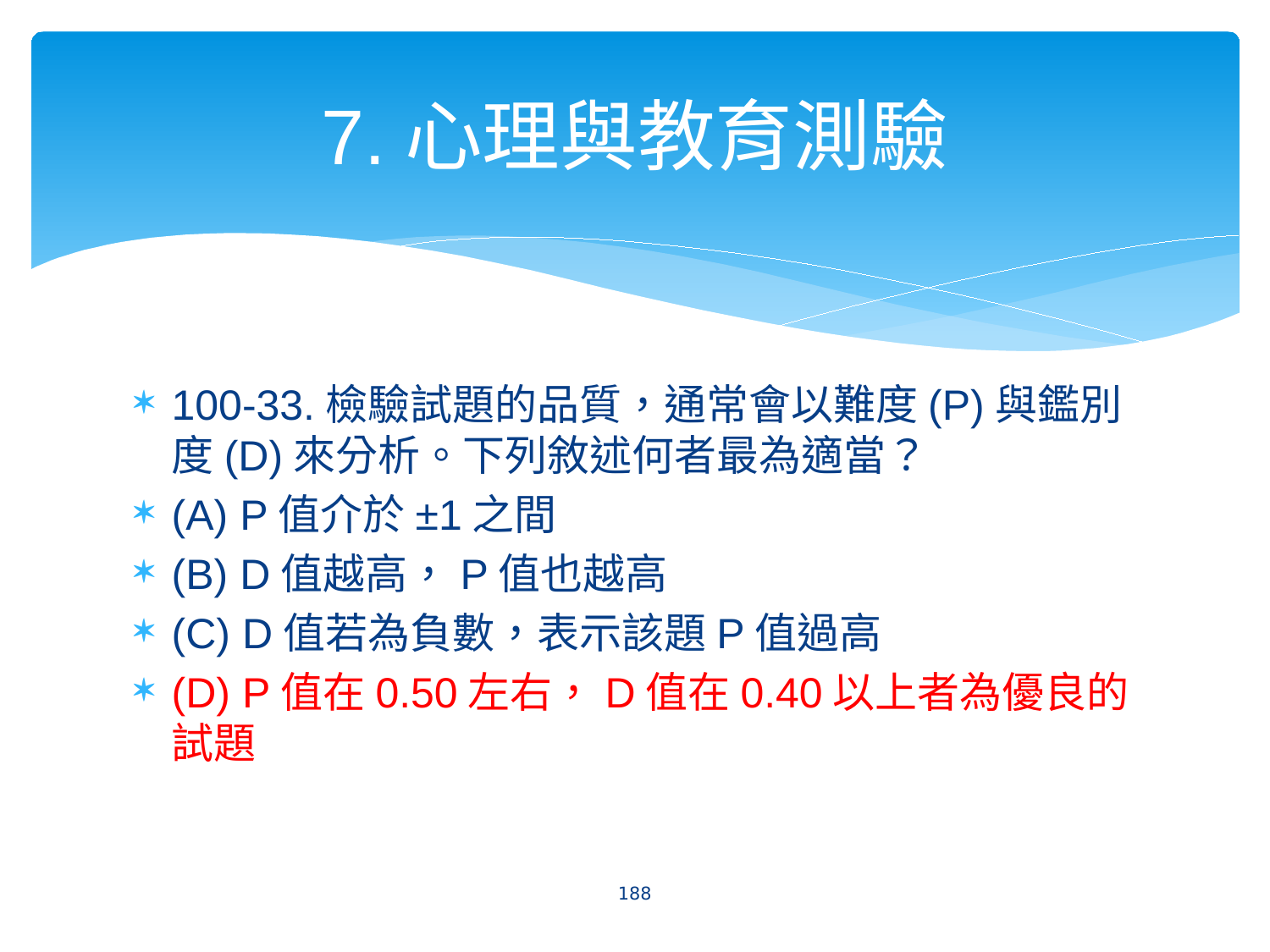

# 7.心理與教育測驗
100-33.檢驗試題的品質，通常會以難度(P)與鑑別度(D)來分析。下列敘述何者最為適當？
(A) P值介於±1之間
(B) D值越高，P值也越高
(C) D值若為負數，表示該題P值過高
(D) P值在0.50左右，D值在0.40以上者為優良的試題

188